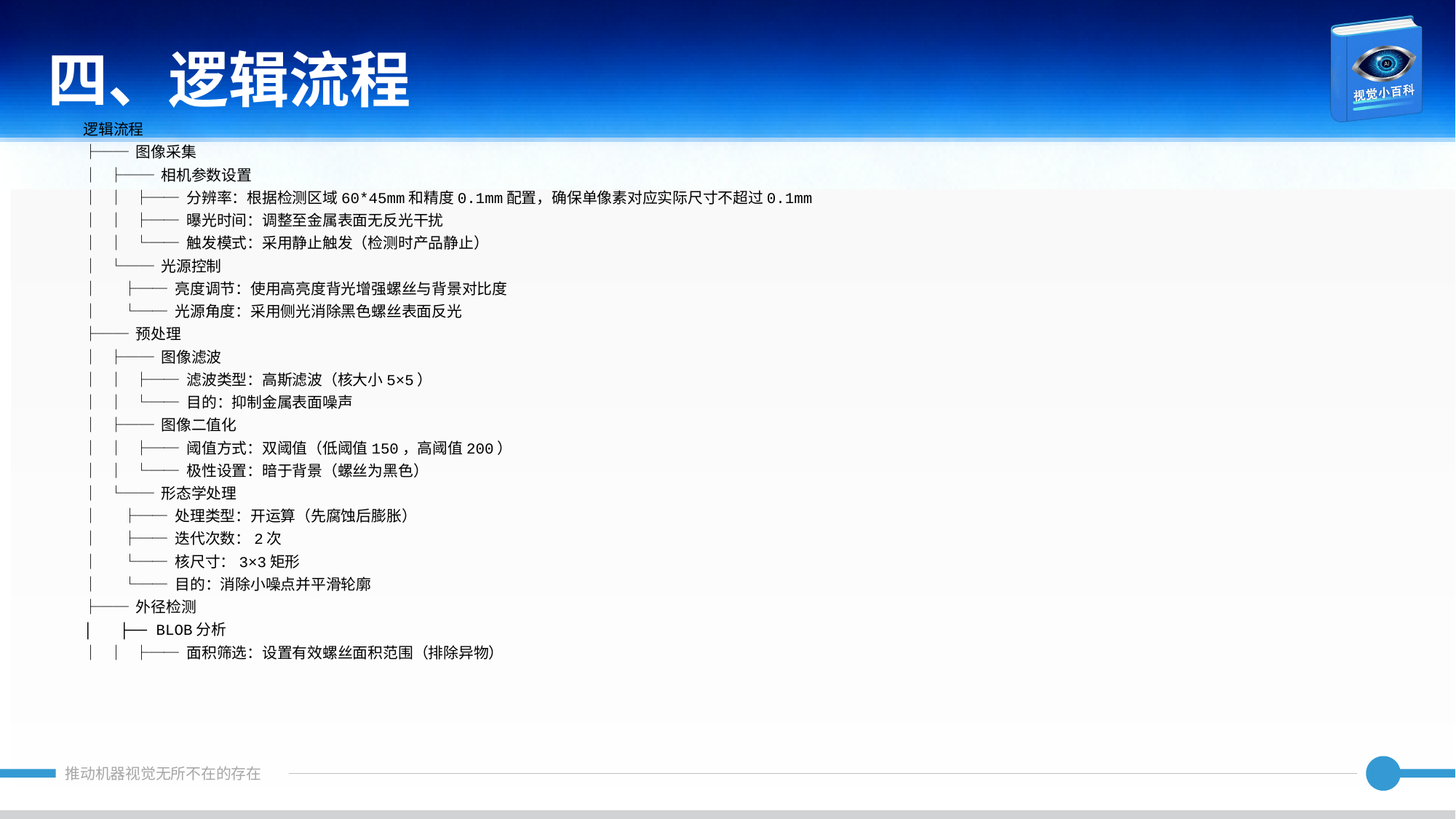

四、逻辑流程

逻辑流程
├── 图像采集
│   ├── 相机参数设置
│   │   ├── 分辨率：根据检测区域60*45mm和精度0.1mm配置，确保单像素对应实际尺寸不超过0.1mm
│   │   ├── 曝光时间：调整至金属表面无反光干扰
│   │   └── 触发模式：采用静止触发（检测时产品静止）
│   └── 光源控制
│       ├── 亮度调节：使用高亮度背光增强螺丝与背景对比度
│       └── 光源角度：采用侧光消除黑色螺丝表面反光
├── 预处理
│   ├── 图像滤波
│   │   ├── 滤波类型：高斯滤波（核大小5×5）
│   │   └── 目的：抑制金属表面噪声
│   ├── 图像二值化
│   │   ├── 阈值方式：双阈值（低阈值150，高阈值200）
│   │   └── 极性设置：暗于背景（螺丝为黑色）
│   └── 形态学处理
│       ├── 处理类型：开运算（先腐蚀后膨胀）
│       ├── 迭代次数：2次
│       └── 核尺寸：3×3矩形
│       └── 目的：消除小噪点并平滑轮廓
├── 外径检测
│   ├── BLOB分析
│   │   ├── 面积筛选：设置有效螺丝面积范围（排除异物）
8